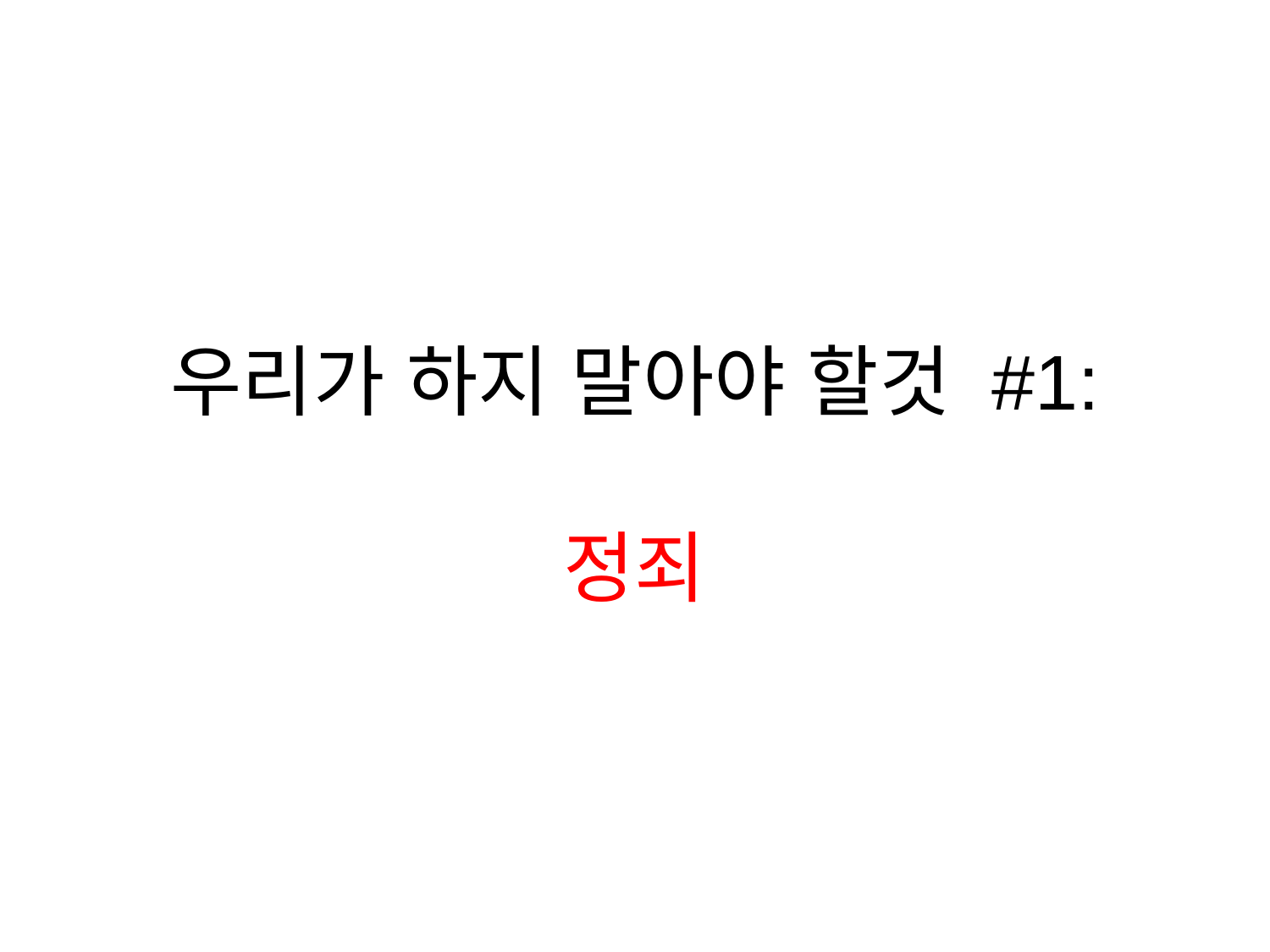

# 우리가 하지 말아야 할것 #1: 정죄